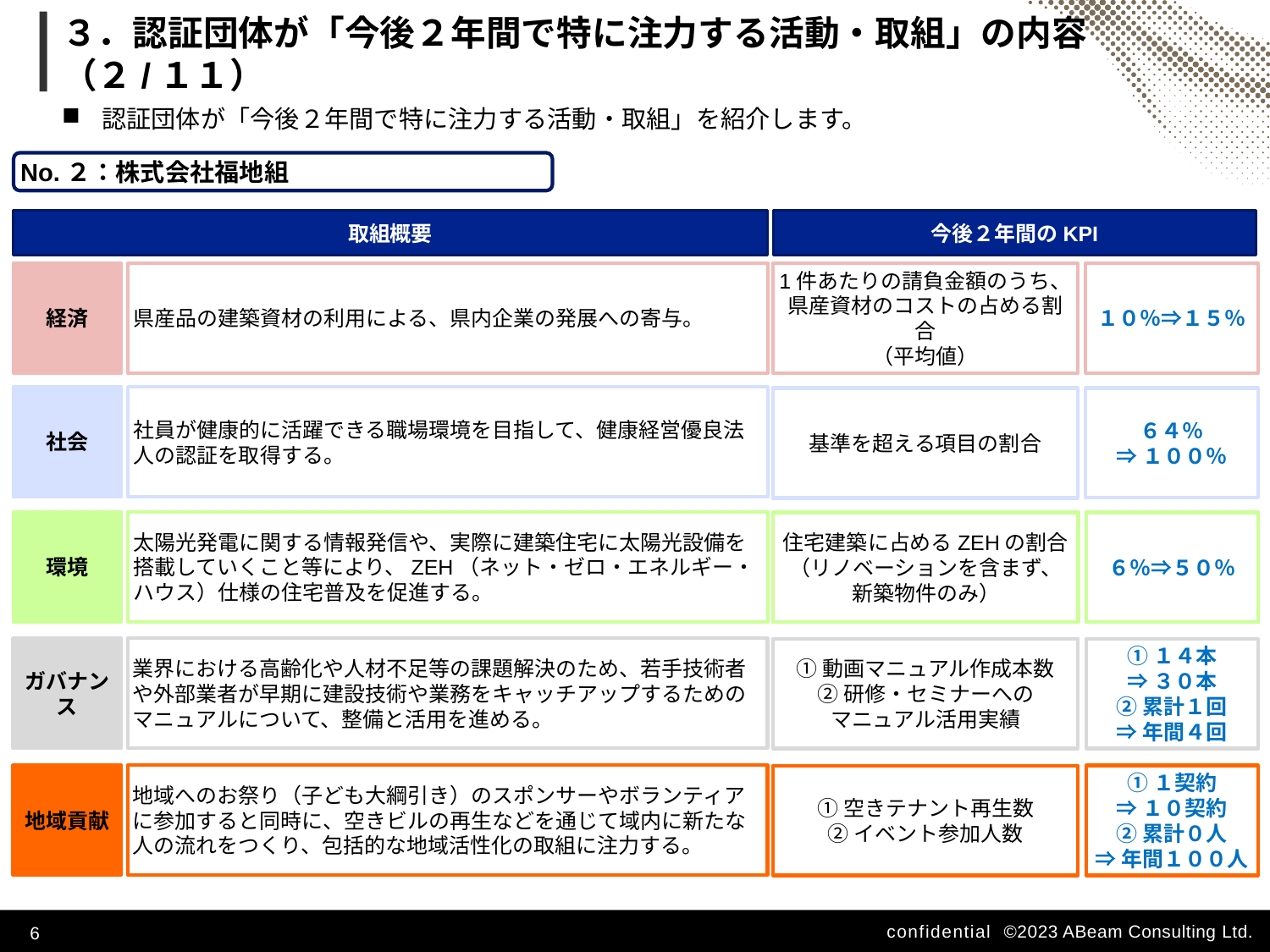

# ３．認証団体が「今後２年間で特に注力する活動・取組」の内容（２/１１）
認証団体が「今後２年間で特に注力する活動・取組」を紹介します。

No.２：株式会社福地組
取組概要
今後２年間のKPI
経済
県産品の建築資材の利用による、県内企業の発展への寄与。
１０％⇒１５％
1件あたりの請負金額のうち、
県産資材のコストの占める割合
（平均値）
社会
社員が健康的に活躍できる職場環境を目指して、健康経営優良法人の認証を取得する。
６４％
⇒１００％
基準を超える項目の割合
環境
太陽光発電に関する情報発信や、実際に建築住宅に太陽光設備を搭載していくこと等により、ZEH（ネット・ゼロ・エネルギー・ハウス）仕様の住宅普及を促進する。
６％⇒５０％
住宅建築に占めるZEHの割合
（リノベーションを含まず、
新築物件のみ）
ガバナンス
業界における高齢化や人材不足等の課題解決のため、若手技術者や外部業者が早期に建設技術や業務をキャッチアップするためのマニュアルについて、整備と活用を進める。
①１４本
⇒３０本
②累計１回
⇒年間４回
①動画マニュアル作成本数
②研修・セミナーへの
マニュアル活用実績
地域貢献
地域へのお祭り（子ども大綱引き）のスポンサーやボランティアに参加すると同時に、空きビルの再生などを通じて域内に新たな人の流れをつくり、包括的な地域活性化の取組に注力する。
①１契約
⇒１０契約
②累計０人
⇒年間１００人
①空きテナント再生数
②イベント参加人数